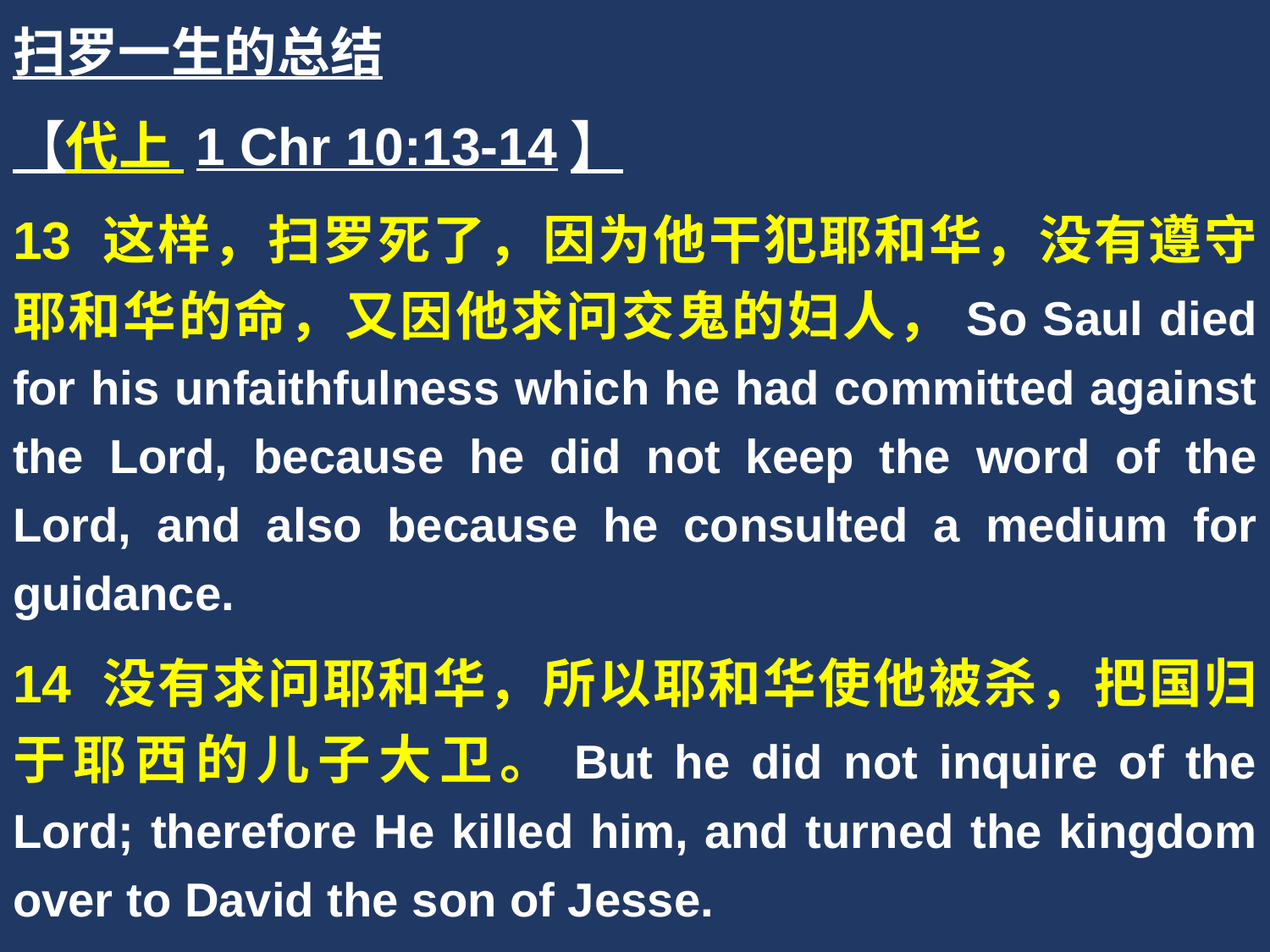

扫罗一生的总结
【代上 1 Chr 10:13-14】
13 这样，扫罗死了，因为他干犯耶和华，没有遵守耶和华的命，又因他求问交鬼的妇人，So Saul died for his unfaithfulness which he had committed against the Lord, because he did not keep the word of the Lord, and also because he consulted a medium for guidance.
14 没有求问耶和华，所以耶和华使他被杀，把国归于耶西的儿子大卫。But he did not inquire of the Lord; therefore He killed him, and turned the kingdom over to David the son of Jesse.